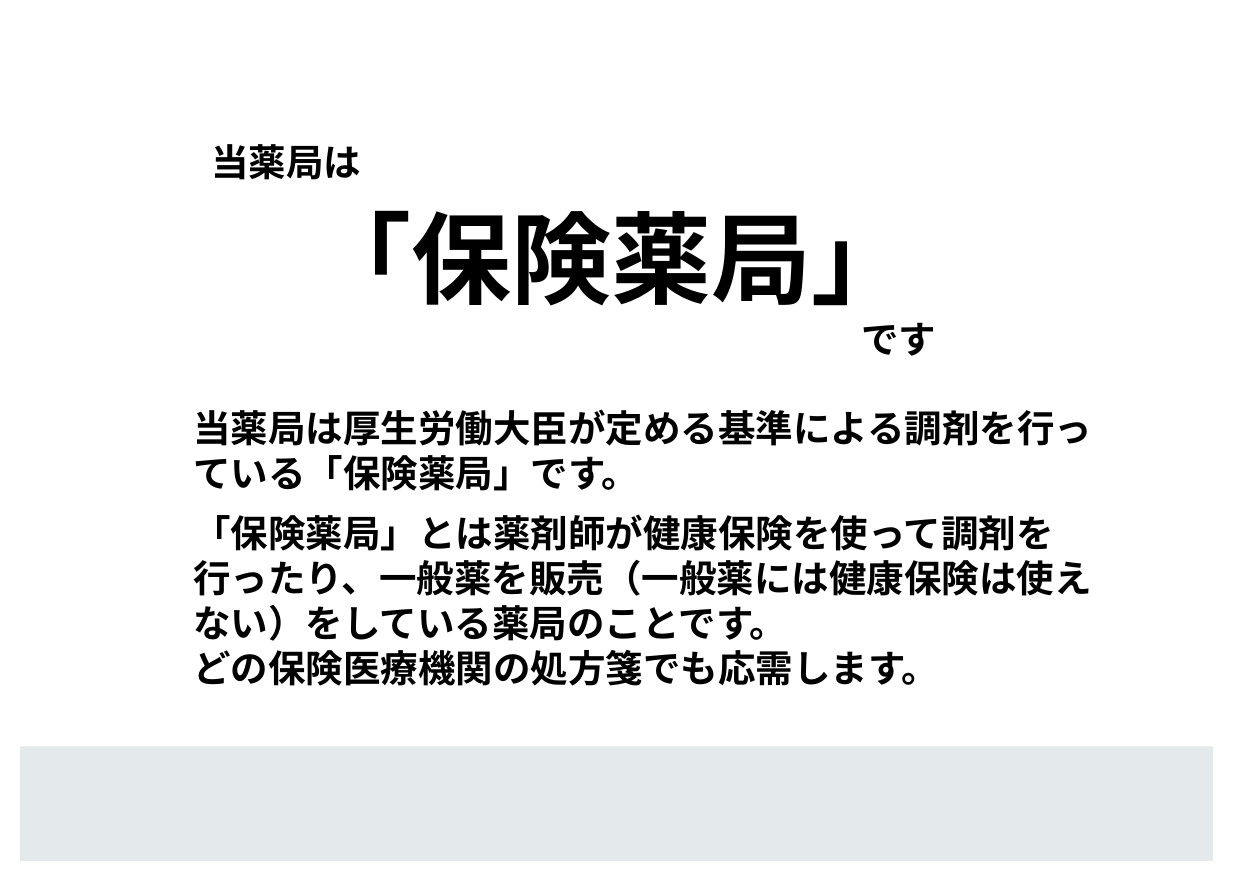

当薬局は
　「保険薬局」
　　　　です
# 当薬局は厚生労働大臣が定める基準による調剤を行っている「保険薬局」です。
「保険薬局」とは薬剤師が健康保険を使って調剤を行ったり、一般薬を販売（一般薬には健康保険は使えない）をしている薬局のことです。
どの保険医療機関の処方箋でも応需します。